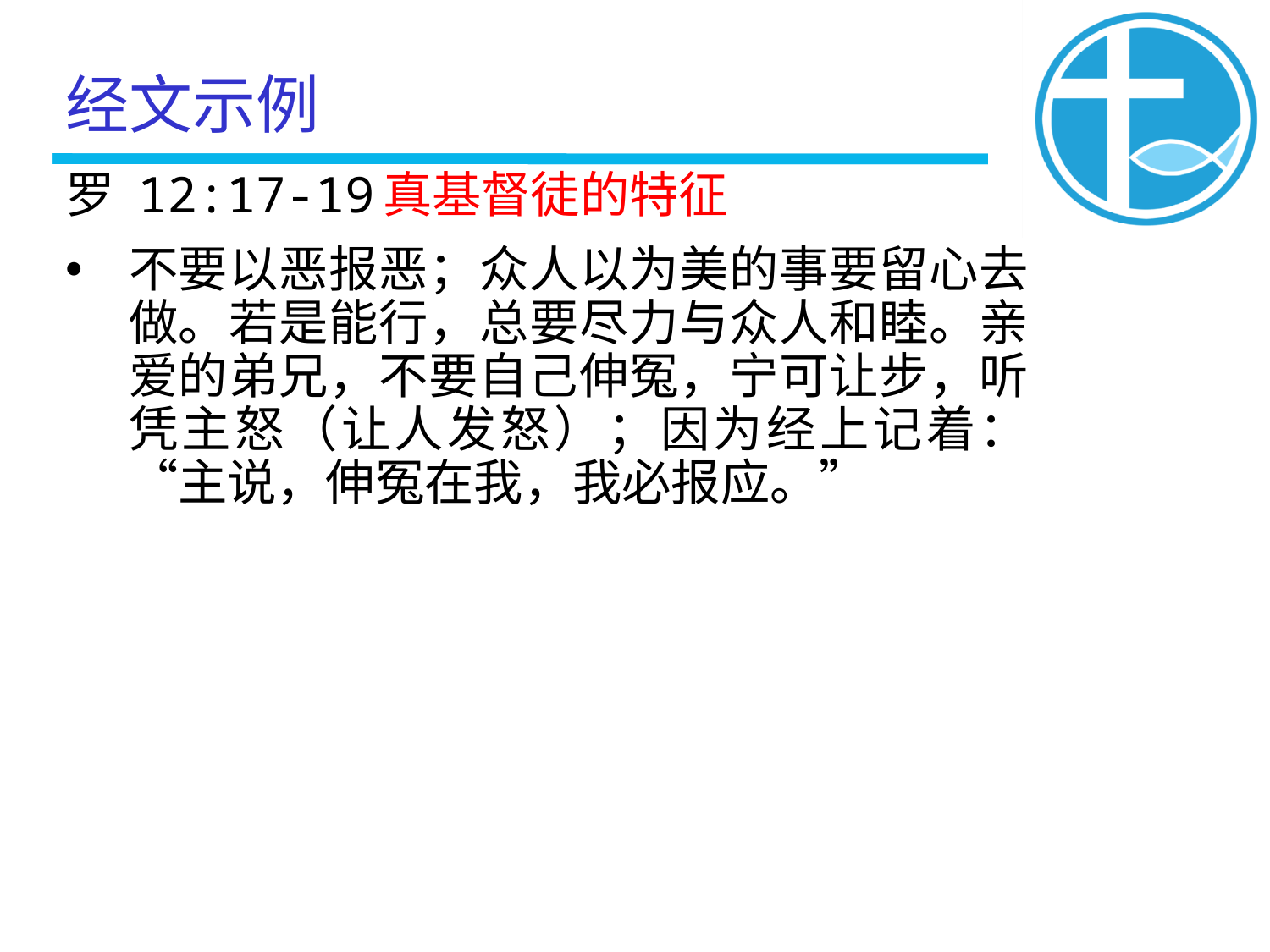

经文示例

罗 12:17-19	真基督徒的特征
不要以恶报恶；众人以为美的事要留心去做。若是能行，总要尽力与众人和睦。亲爱的弟兄，不要自己伸冤，宁可让步，听凭主怒（让人发怒）；因为经上记着： “主说，伸冤在我，我必报应。”